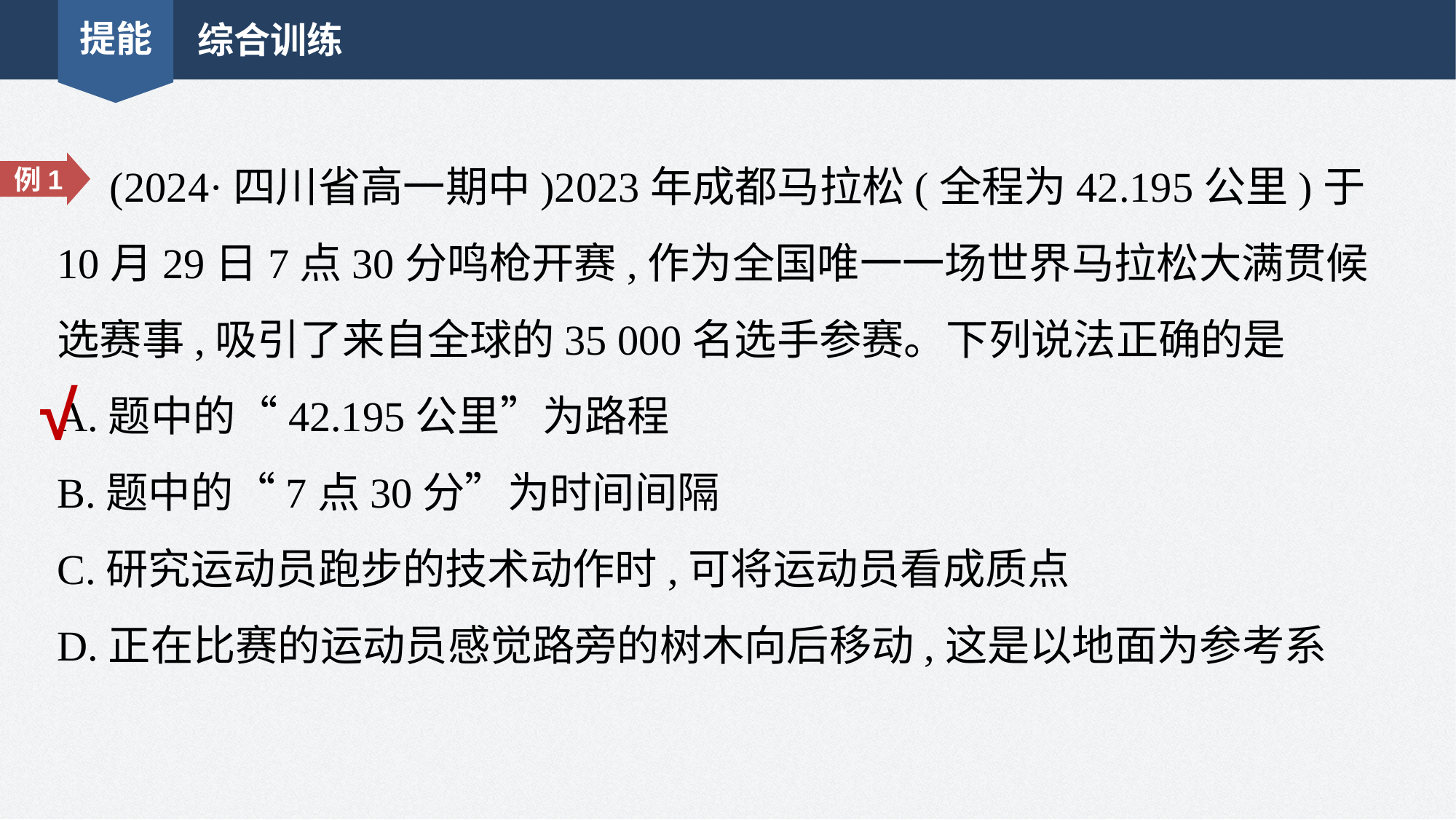

提能
综合训练
　(2024·四川省高一期中)2023年成都马拉松(全程为42.195公里)于10月29日7点30分鸣枪开赛,作为全国唯一一场世界马拉松大满贯候选赛事,吸引了来自全球的35 000名选手参赛。下列说法正确的是
A.题中的“42.195公里”为路程
B.题中的“7点30分”为时间间隔
C.研究运动员跑步的技术动作时,可将运动员看成质点
D.正在比赛的运动员感觉路旁的树木向后移动,这是以地面为参考系

例1
√